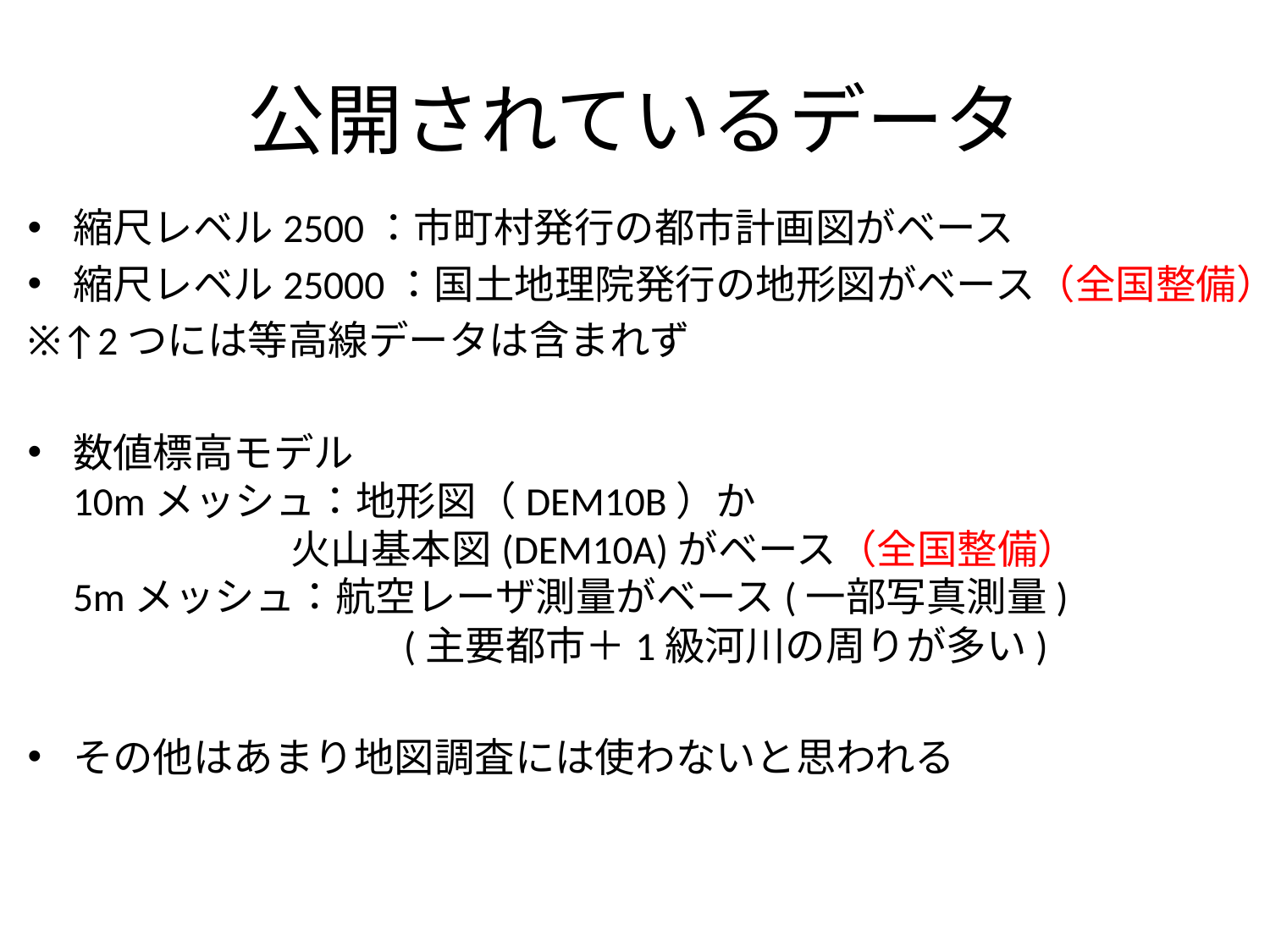

# 公開されているデータ
縮尺レベル2500：市町村発行の都市計画図がベース
縮尺レベル25000：国土地理院発行の地形図がベース（全国整備）
※↑2つには等高線データは含まれず

数値標高モデル
10mメッシュ：地形図（DEM10B）か
                        火山基本図(DEM10A)がベース（全国整備）
5mメッシュ：航空レーザ測量がベース(一部写真測量)
　　　　　　　　(主要都市＋1級河川の周りが多い)

その他はあまり地図調査には使わないと思われる